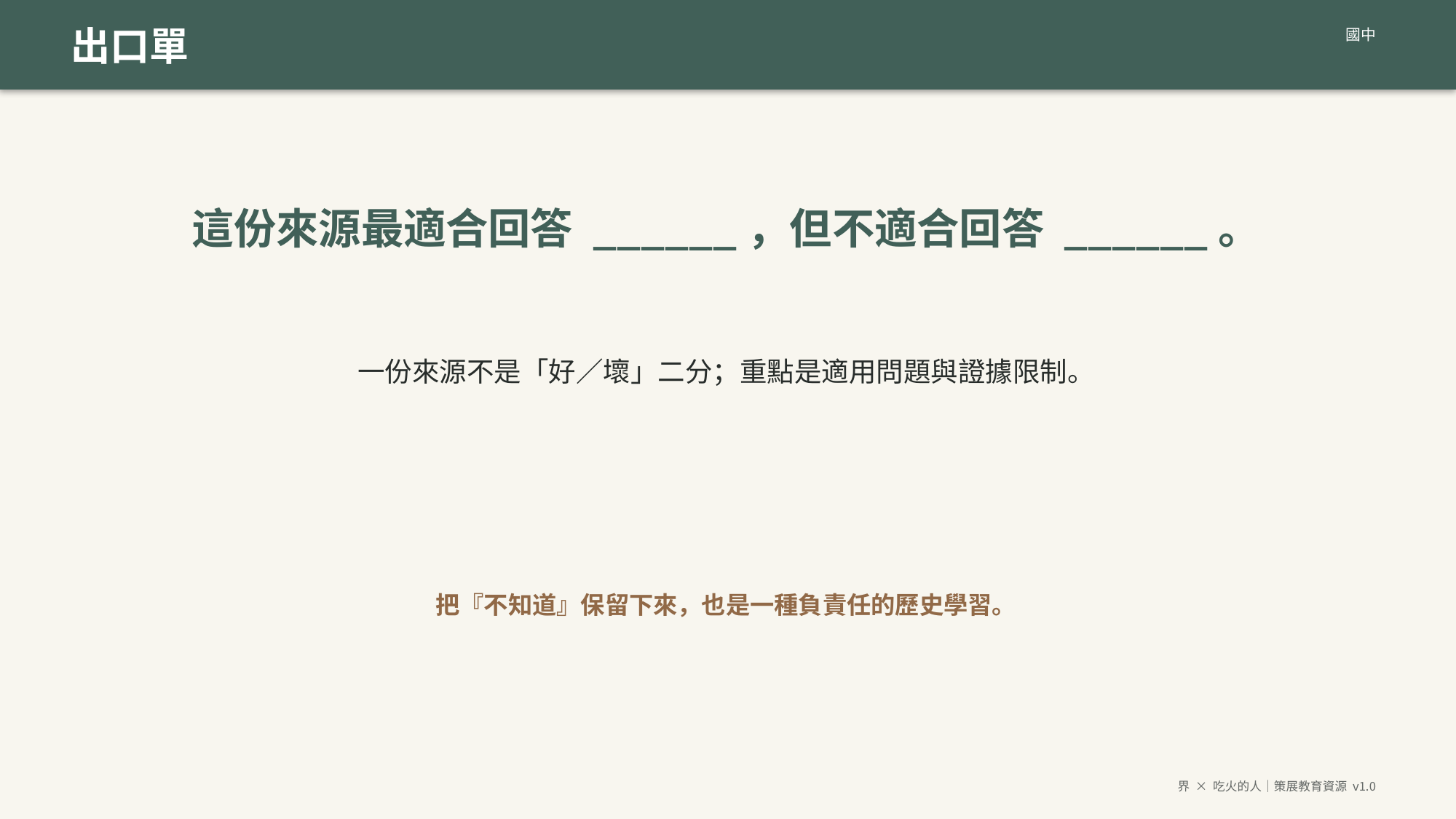

出口單
國中
這份來源最適合回答 ______，但不適合回答 ______。
一份來源不是「好／壞」二分；重點是適用問題與證據限制。
把『不知道』保留下來，也是一種負責任的歷史學習。

界 × 吃火的人｜策展教育資源 v1.0